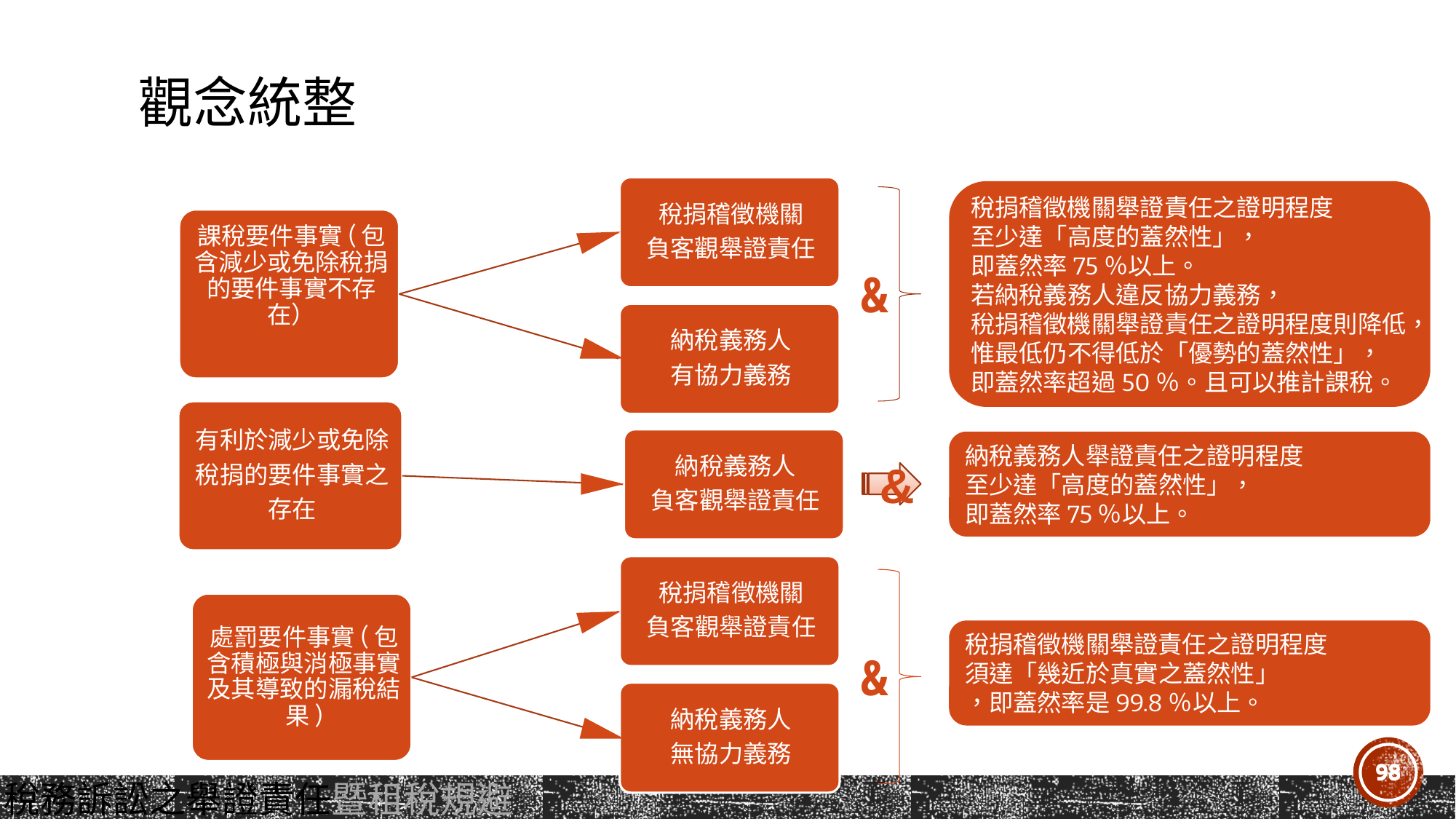

# 觀念統整
課稅要件事實(包含減少或免除稅捐的要件事實不存在）

稅捐稽徵機關
負客觀舉證責任

納稅義務人
有協力義務
有利於減少或免除
稅捐的要件事實之
存在

納稅義務人
負客觀舉證責任
處罰要件事實(包含積極與消極事實及其導致的漏稅結果)

稅捐稽徵機關
負客觀舉證責任

納稅義務人
無協力義務
稅捐稽徵機關舉證責任之證明程度
至少達「高度的蓋然性」，
即蓋然率75％以上。
若納稅義務人違反協力義務，
稅捐稽徵機關舉證責任之證明程度則降低，
惟最低仍不得低於「優勢的蓋然性」，
即蓋然率超過50％。且可以推計課稅。

&

納稅義務人舉證責任之證明程度
至少達「高度的蓋然性」，
即蓋然率75％以上。

&

稅捐稽徵機關舉證責任之證明程度
須達「幾近於真實之蓋然性」
，即蓋然率是99.8％以上。
&

98